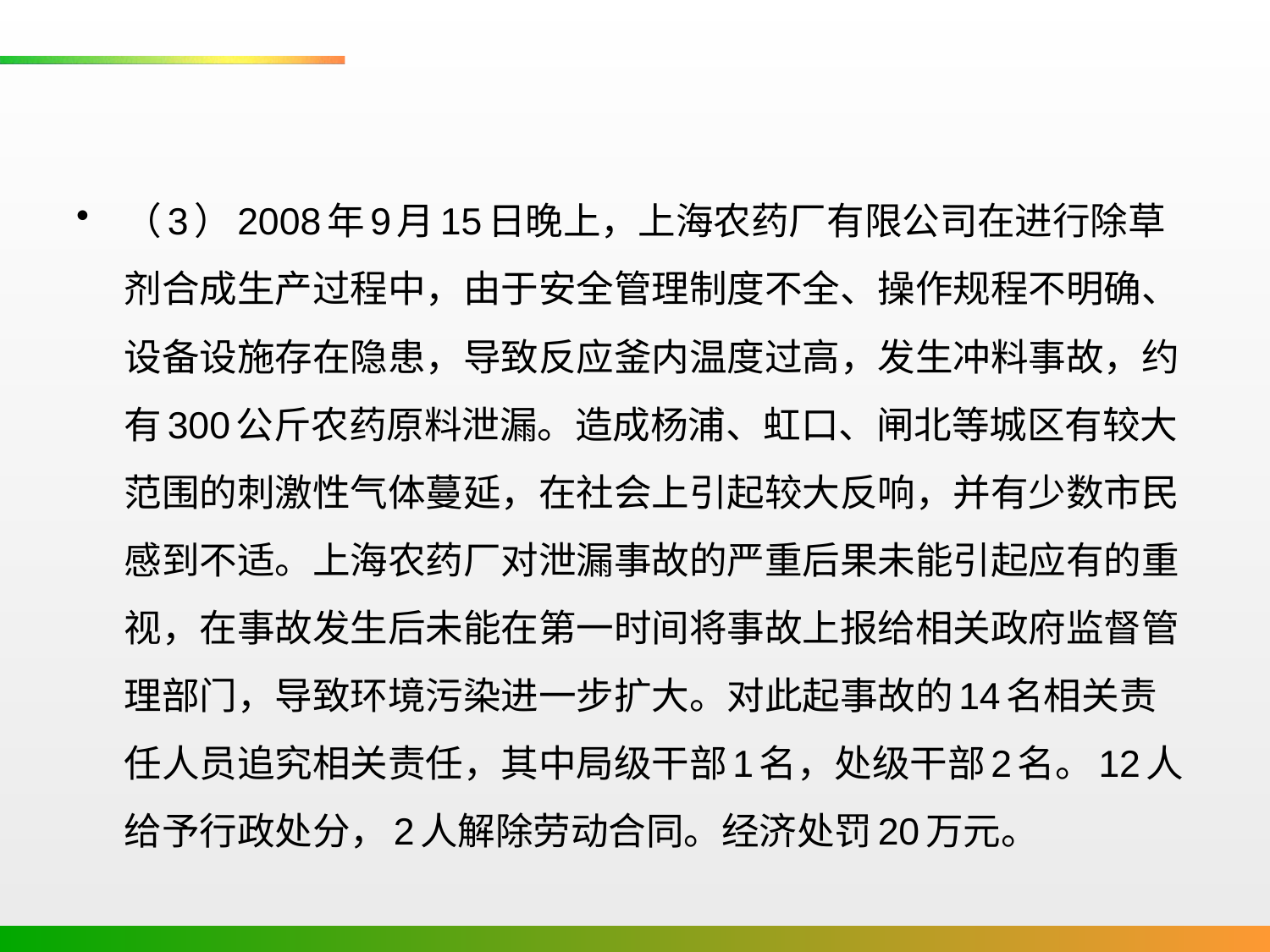

（3）2008年9月15日晚上，上海农药厂有限公司在进行除草剂合成生产过程中，由于安全管理制度不全、操作规程不明确、设备设施存在隐患，导致反应釜内温度过高，发生冲料事故，约有300公斤农药原料泄漏。造成杨浦、虹口、闸北等城区有较大范围的刺激性气体蔓延，在社会上引起较大反响，并有少数市民感到不适。上海农药厂对泄漏事故的严重后果未能引起应有的重视，在事故发生后未能在第一时间将事故上报给相关政府监督管理部门，导致环境污染进一步扩大。对此起事故的14名相关责任人员追究相关责任，其中局级干部1名，处级干部2名。12人给予行政处分，2人解除劳动合同。经济处罚20万元。